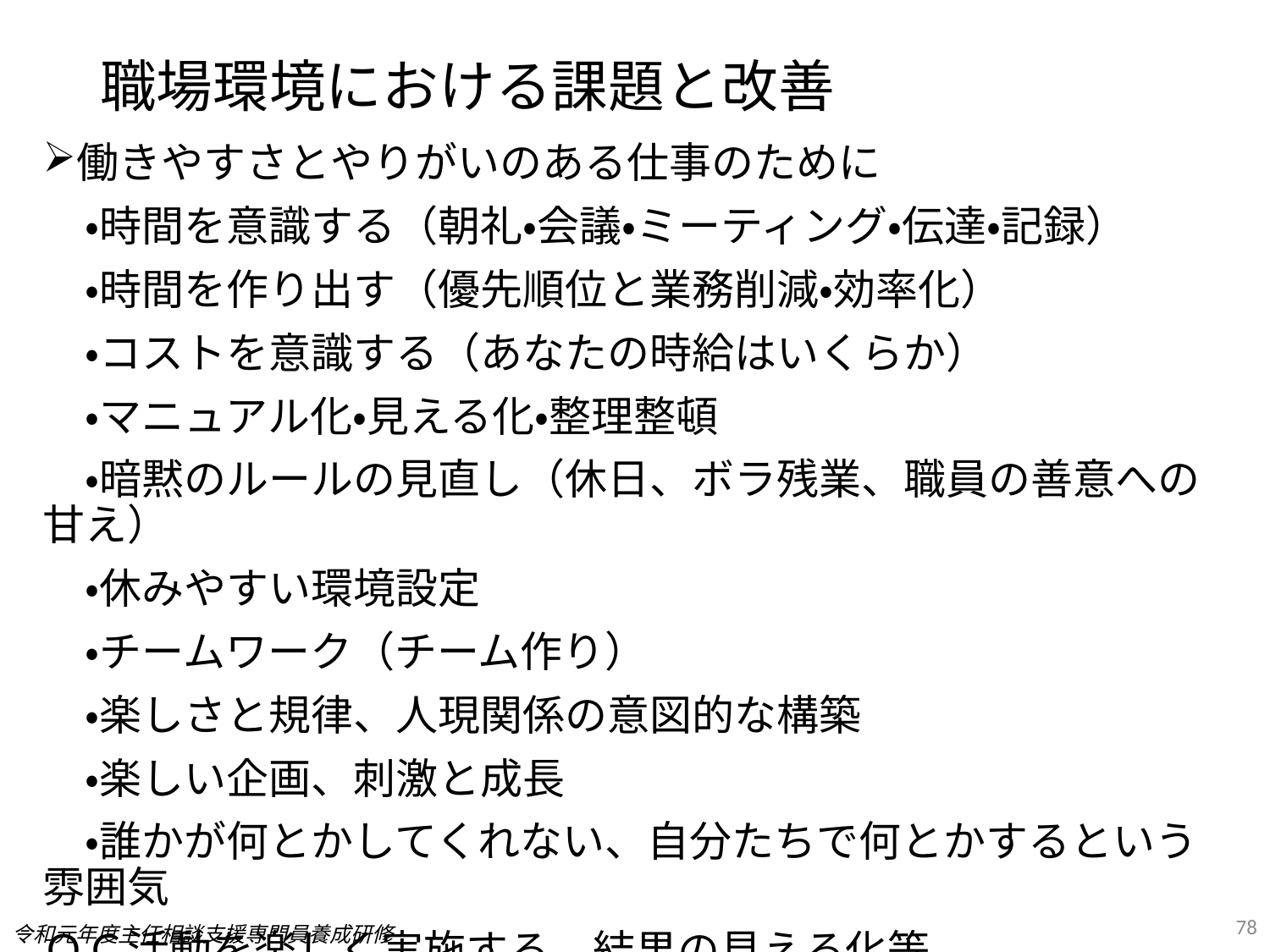

# 職場環境における課題と改善
働きやすさとやりがいのある仕事のために
　・時間を意識する（朝礼・会議・ミーティング・伝達・記録）
　・時間を作り出す（優先順位と業務削減・効率化）
　・コストを意識する（あなたの時給はいくらか）
　・マニュアル化・見える化・整理整頓
　・暗黙のルールの見直し（休日、ボラ残業、職員の善意への甘え）
　・休みやすい環境設定
　・チームワーク（チーム作り）
　・楽しさと規律、人現関係の意図的な構築
　・楽しい企画、刺激と成長
　・誰かが何とかしてくれない、自分たちで何とかするという雰囲気
ＱＣ活動を楽しく実施する。結果の見える化等

78
令和元年度主任相談支援専門員養成研修